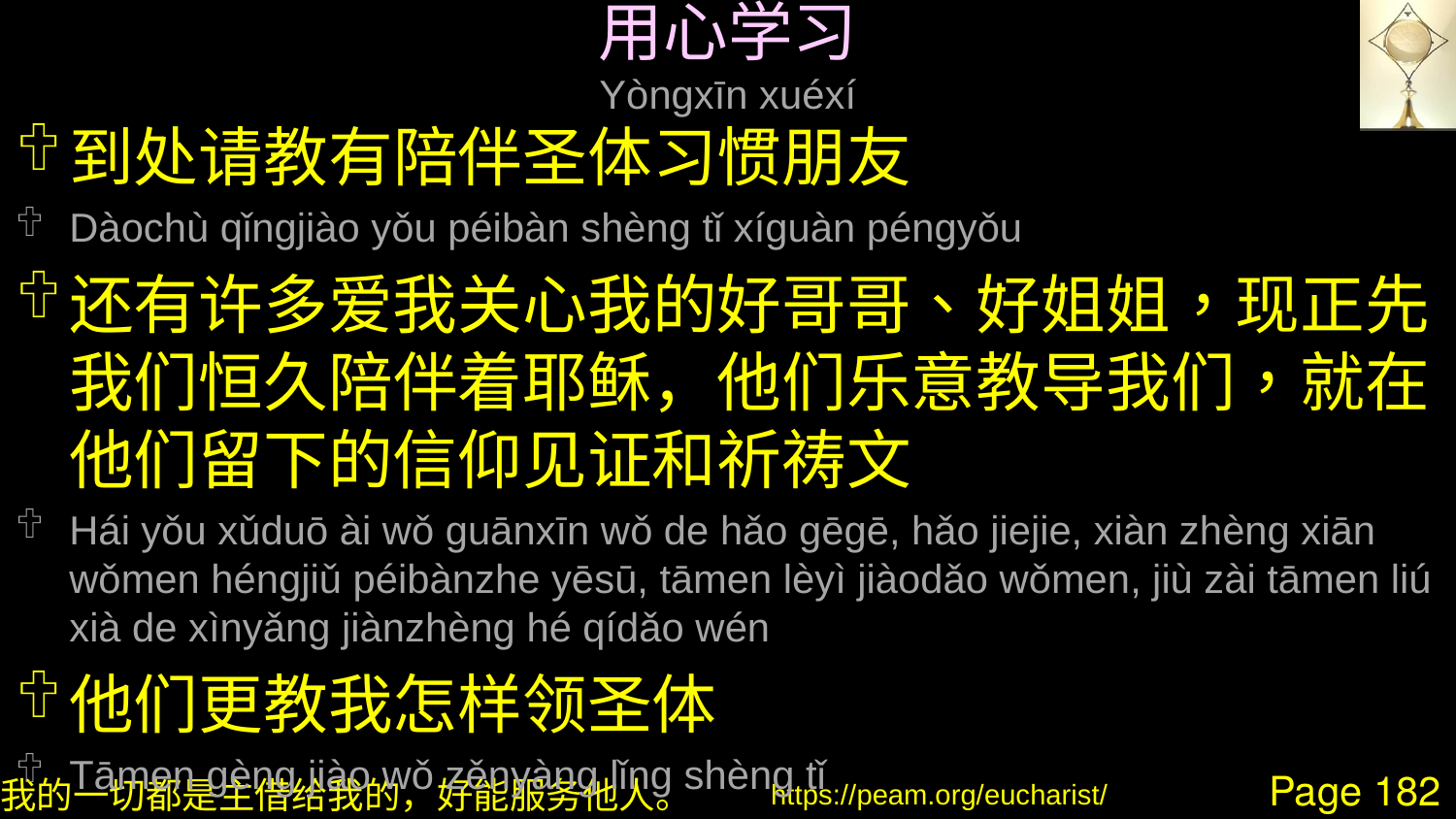

# 用心学习 Yòngxīn xuéxí
到处请教有陪伴圣体习惯朋友
Dàochù qǐngjiào yǒu péibàn shèng tǐ xíguàn péngyǒu
还有许多爱我关心我的好哥哥、好姐姐，现正先我们恒久陪伴着耶稣，他们乐意教导我们，就在他们留下的信仰见证和祈祷文
Hái yǒu xǔduō ài wǒ guānxīn wǒ de hǎo gēgē, hǎo jiejie, xiàn zhèng xiān wǒmen héngjiǔ péibànzhe yēsū, tāmen lèyì jiàodǎo wǒmen, jiù zài tāmen liú xià de xìnyǎng jiànzhèng hé qídǎo wén
他们更教我怎样领圣体
Tāmen gèng jiào wǒ zěnyàng lǐng shèng tǐ